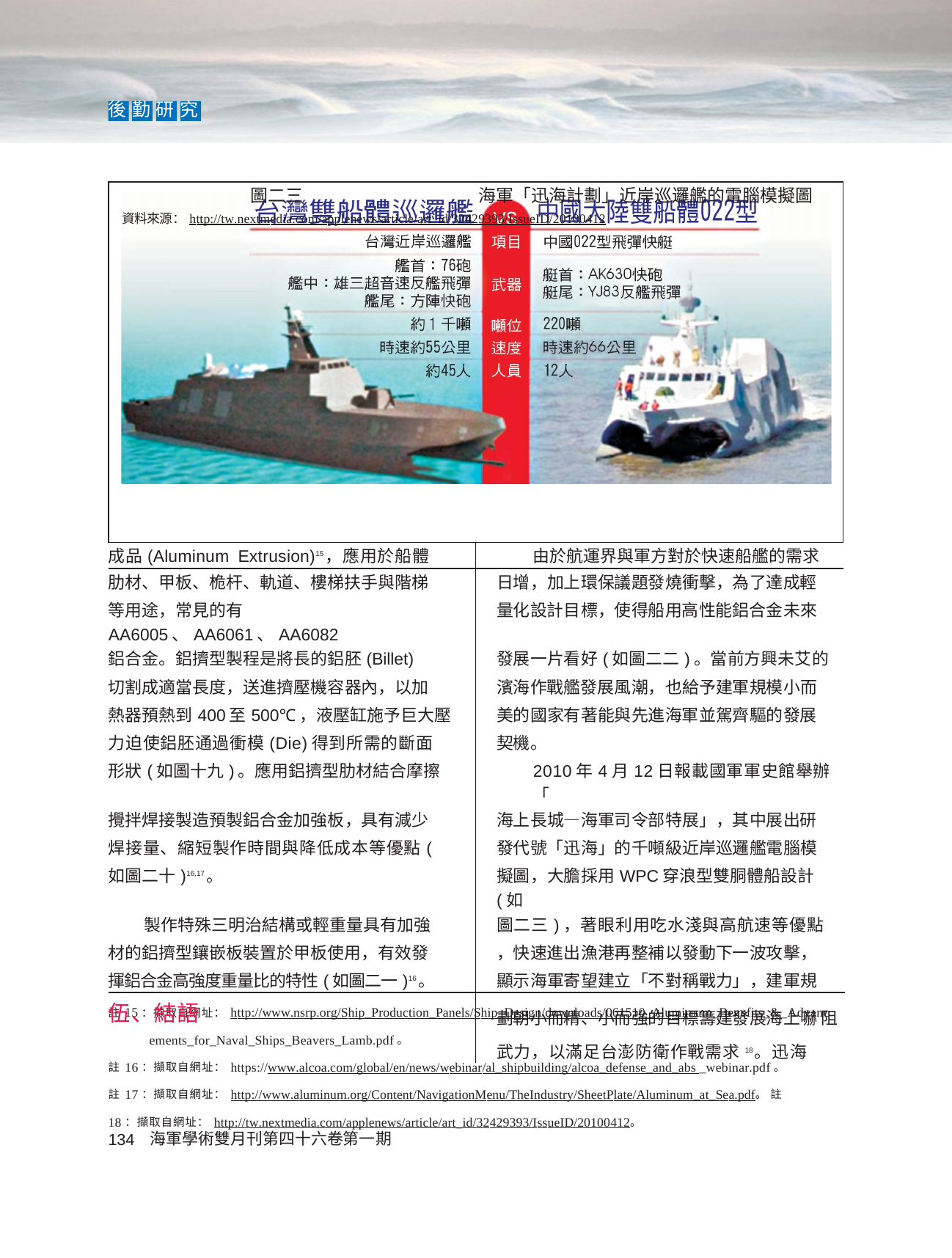

後 勤 研 究

| 圖二三 海軍「迅海計劃」近岸巡邏艦的電腦模擬圖 資料來源：http://tw.nextmedia.com/applenews/article/art\_id/32429393/IssueID/20100412 |  |
| --- | --- |
| 成品(Aluminum Extrusion)15，應用於船體 | 由於航運界與軍方對於快速船艦的需求 |
| 肋材、甲板、桅杆、軌道、樓梯扶手與階梯 | 日增，加上環保議題發燒衝擊，為了達成輕 |
| 等用途，常見的有AA6005、AA6061、AA6082 | 量化設計目標，使得船用高性能鋁合金未來 |
| 鋁合金。鋁擠型製程是將長的鋁胚(Billet) | 發展一片看好(如圖二二)。當前方興未艾的 |
| 切割成適當長度，送進擠壓機容器內，以加 | 濱海作戰艦發展風潮，也給予建軍規模小而 |
| 熱器預熱到400至500℃，液壓缸施予巨大壓 | 美的國家有著能與先進海軍並駕齊驅的發展 |
| 力迫使鋁胚通過衝模(Die)得到所需的斷面 | 契機。 |
| 形狀(如圖十九)。應用鋁擠型肋材結合摩擦 | 2010年4月12日報載國軍軍史館舉辦「 |
| 攪拌焊接製造預製鋁合金加強板，具有減少 | 海上長城—海軍司令部特展」，其中展出研 |
| 焊接量、縮短製作時間與降低成本等優點( | 發代號「迅海」的千噸級近岸巡邏艦電腦模 |
| 如圖二十)16,17。 | 擬圖，大膽採用WPC穿浪型雙胴體船設計(如 |
| 製作特殊三明治結構或輕重量具有加強 | 圖二三)，著眼利用吃水淺與高航速等優點 |
| 材的鋁擠型鑲嵌板裝置於甲板使用，有效發 | ，快速進出漁港再整補以發動下一波攻擊， |
| 揮鋁合金高強度重量比的特性(如圖二一)16。 | 顯示海軍寄望建立「不對稱戰力」，建軍規 |
| 伍、結語 | 劃朝小而精、小而強的目標籌建發展海上嚇 阻武力，以滿足台澎防衛作戰需求18。迅海 |

註15：擷取自網址：http://www.nsrp.org/Ship_Production_Panels/Ship_Design/downloads/061510_Alumin um_Benefits_&_Advanc ements_for_Naval_Ships_Beavers_Lamb.pdf。
註16：擷取自網址：https://www.alcoa.com/global/en/news/webinar/al_shipbuilding/alcoa_defense_and_abs _webinar.pdf。 註17：擷取自網址：http://www.aluminum.org/Content/NavigationMenu/TheIndustry/SheetPlate/Aluminum_at_Sea.pdf。 註18：擷取自網址：http://tw.nextmedia.com/applenews/article/art_id/32429393/IssueID/20100412。
海軍學術雙月刊第四十六卷第一期
134